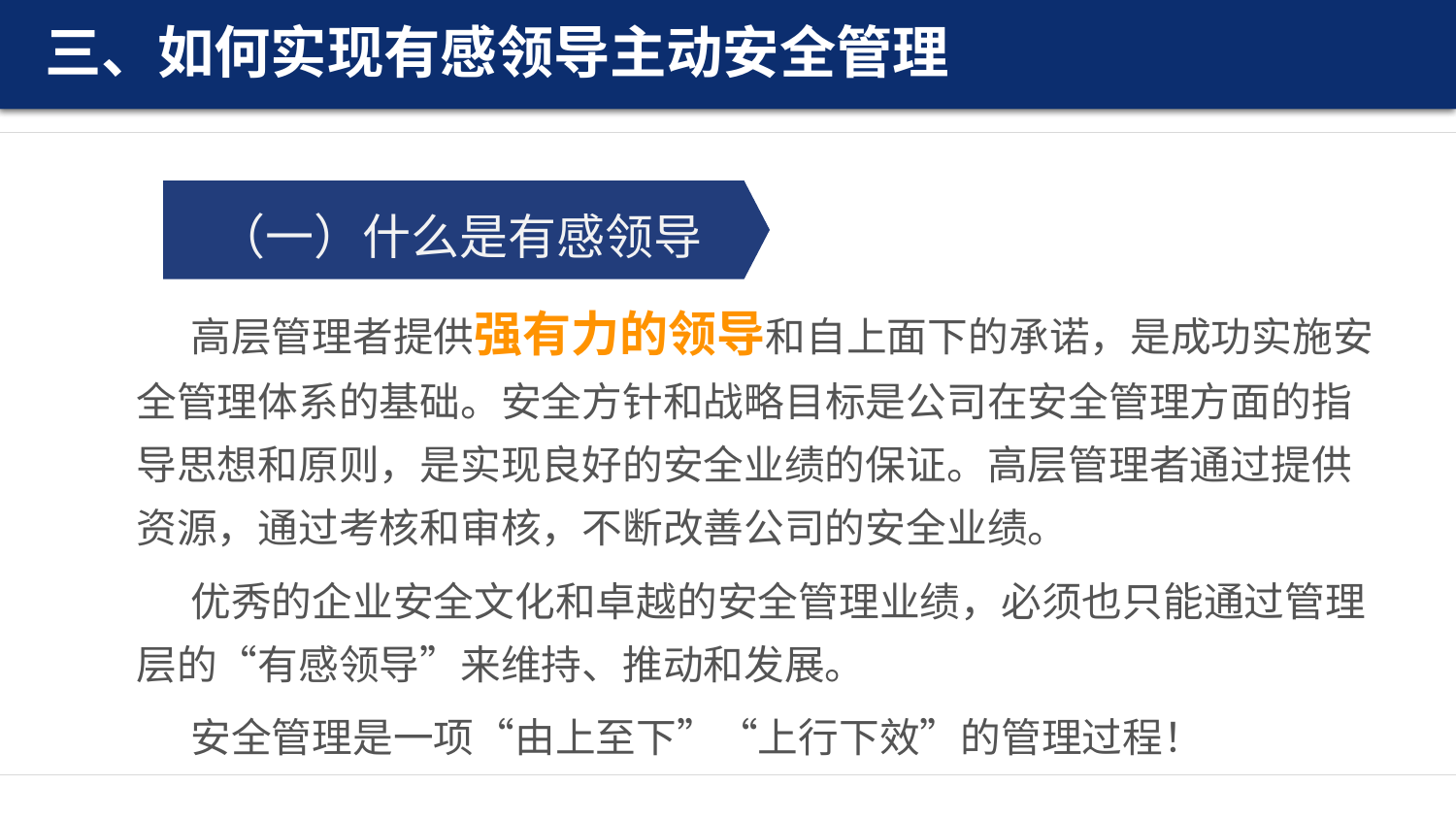

三、如何实现有感领导主动安全管理
（一）什么是有感领导
     高层管理者提供强有力的领导和自上面下的承诺，是成功实施安全管理体系的基础。安全方针和战略目标是公司在安全管理方面的指导思想和原则，是实现良好的安全业绩的保证。高层管理者通过提供资源，通过考核和审核，不断改善公司的安全业绩。
     优秀的企业安全文化和卓越的安全管理业绩，必须也只能通过管理层的“有感领导”来维持、推动和发展。
     安全管理是一项“由上至下”“上行下效”的管理过程！